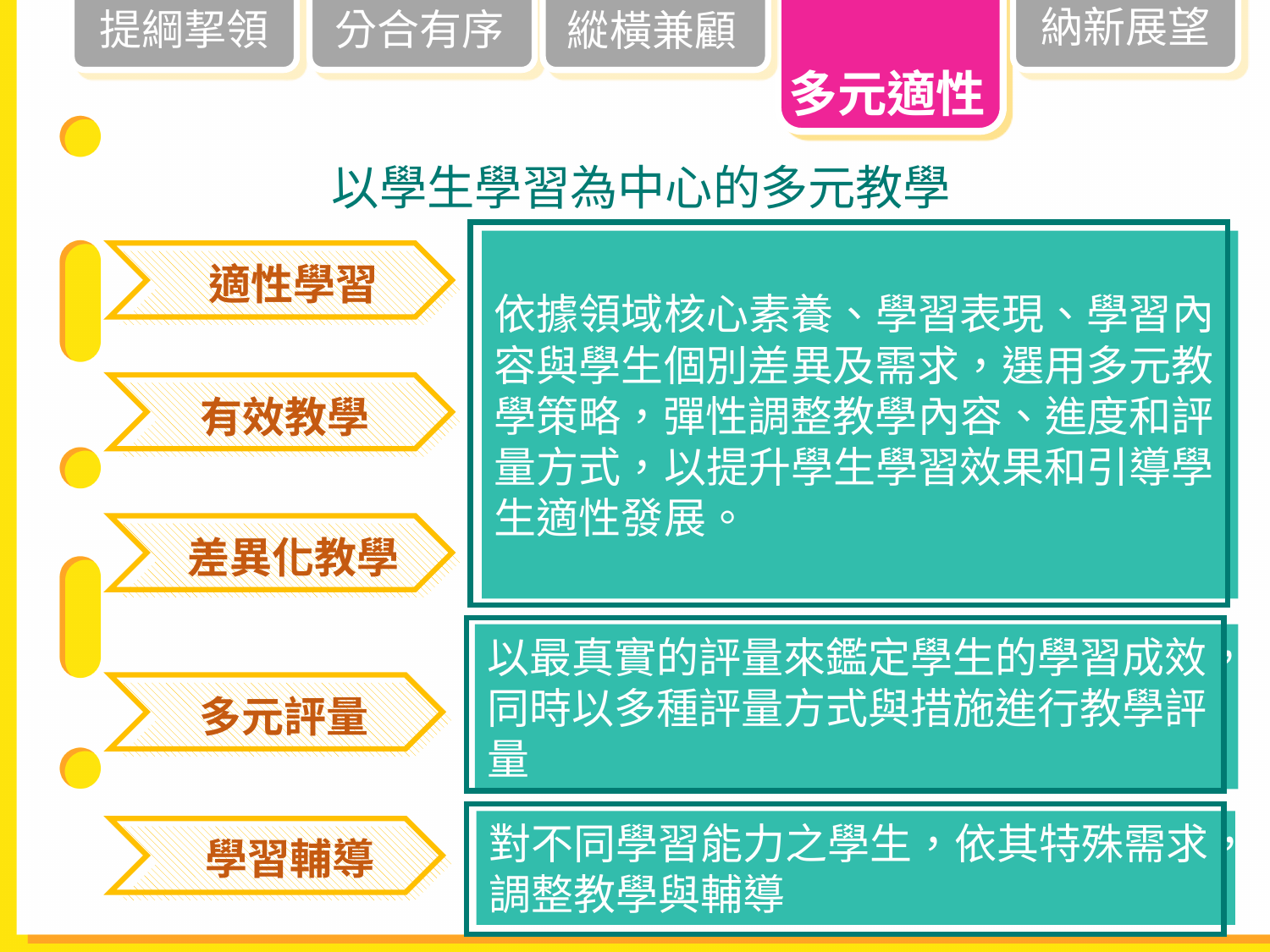

納新展望
分合有序
提綱挈領
縱橫兼顧
多元適性
以學生學習為中心的多元教學

依據領域核心素養、學習表現、學習內容與學生個別差異及需求，選用多元教學策略，彈性調整教學內容、進度和評量方式，以提升學生學習效果和引導學生適性發展。

有效教學

適性學習

差異化教學

以最真實的評量來鑑定學生的學習成效，同時以多種評量方式與措施進行教學評量

多元評量

對不同學習能力之學生，依其特殊需求，調整教學與輔導

學習輔導